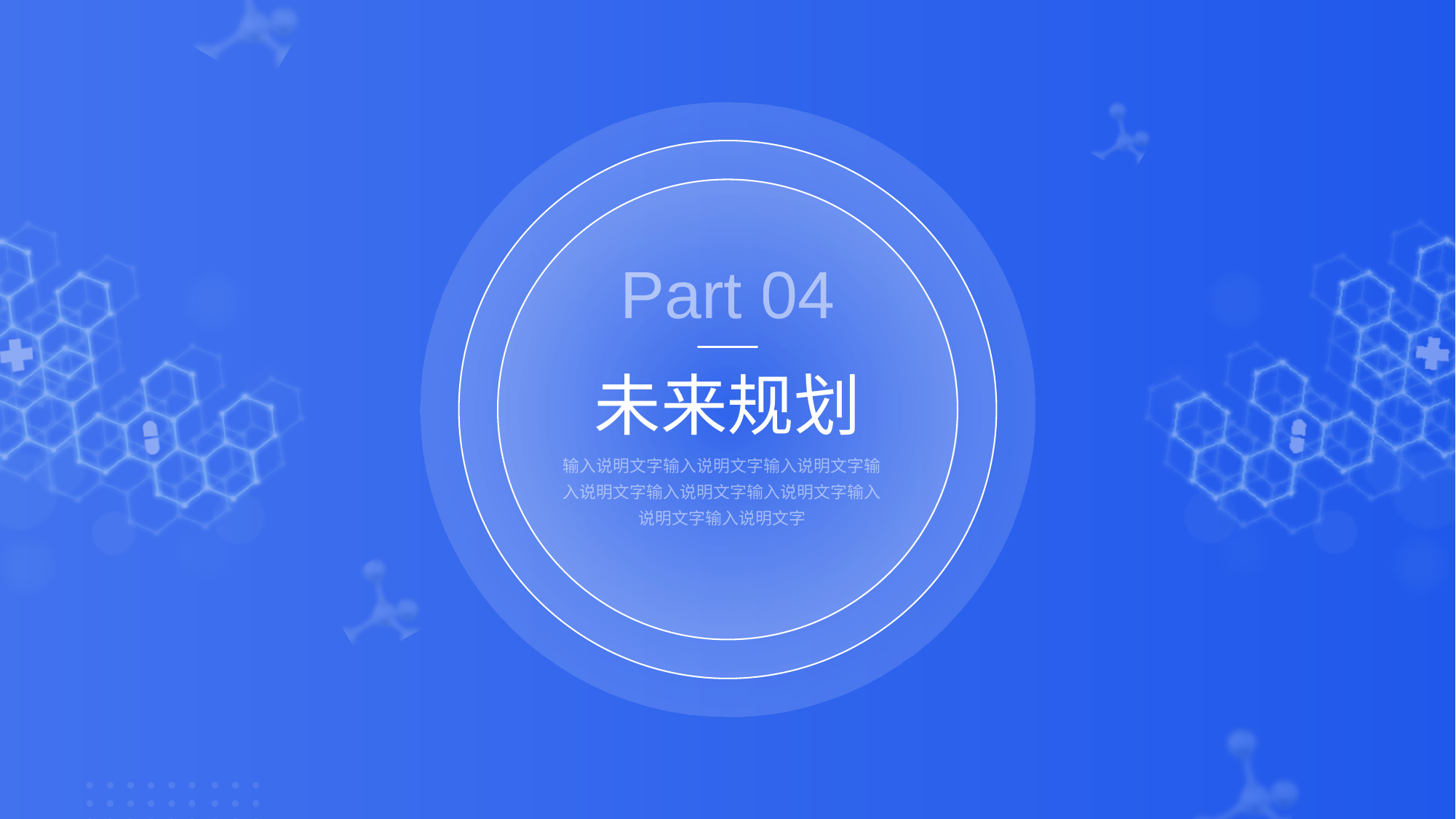

Part 04
未来规划
输入说明文字输入说明文字输入说明文字输入说明文字输入说明文字输入说明文字输入说明文字输入说明文字